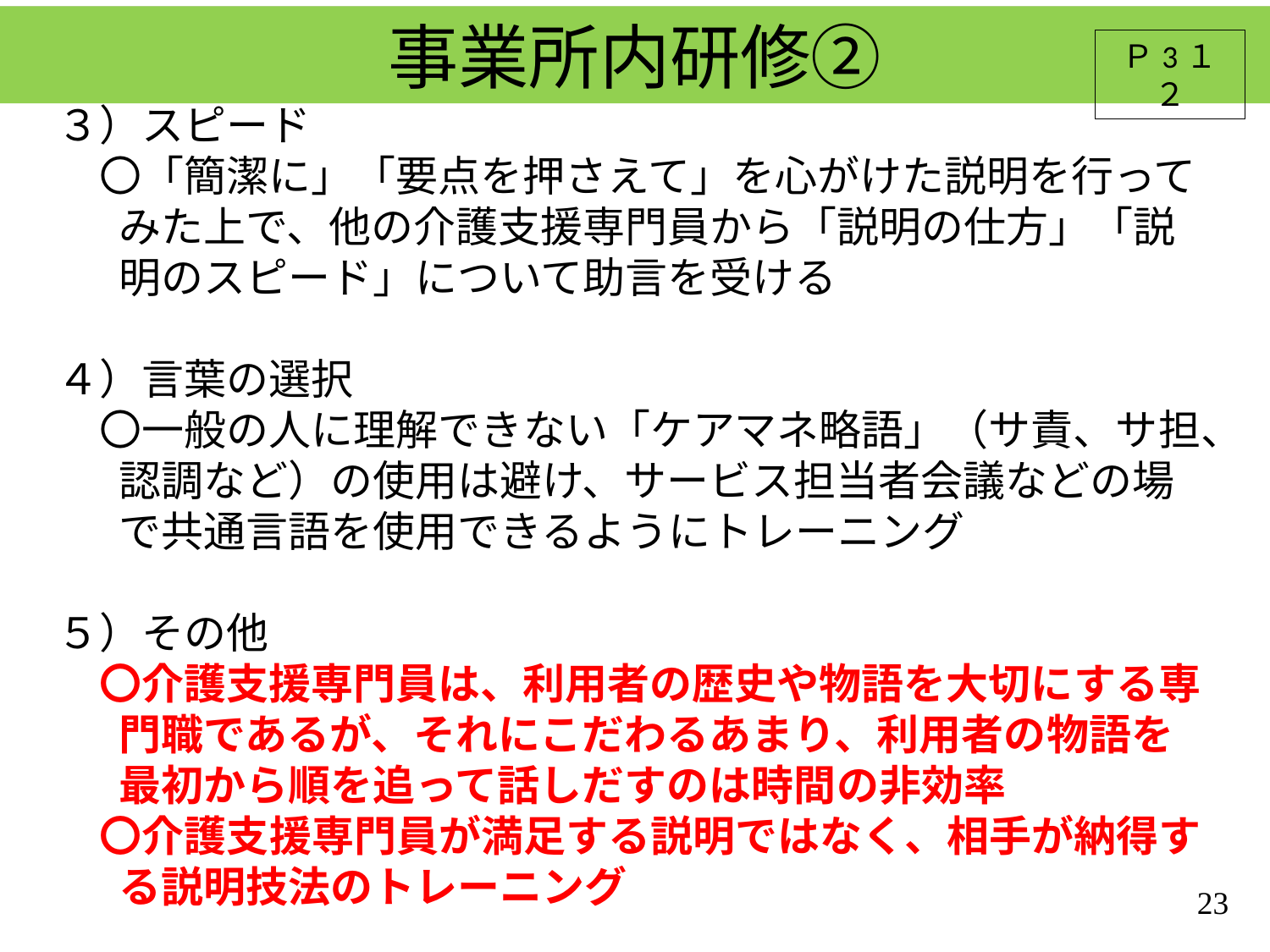

３－３事業所内研修②
事業所内研修②
Ｐ300
Ｐ3１２
３）スピード
　〇「簡潔に」「要点を押さえて」を心がけた説明を行ってみた上で、他の介護支援専門員から「説明の仕方」「説明のスピード」について助言を受ける

４）言葉の選択
　〇一般の人に理解できない「ケアマネ略語」（サ責、サ担、認調など）の使用は避け、サービス担当者会議などの場で共通言語を使用できるようにトレーニング

５）その他
　〇介護支援専門員は、利用者の歴史や物語を大切にする専門職であるが、それにこだわるあまり、利用者の物語を最初から順を追って話しだすのは時間の非効率
　〇介護支援専門員が満足する説明ではなく、相手が納得する説明技法のトレーニング
23